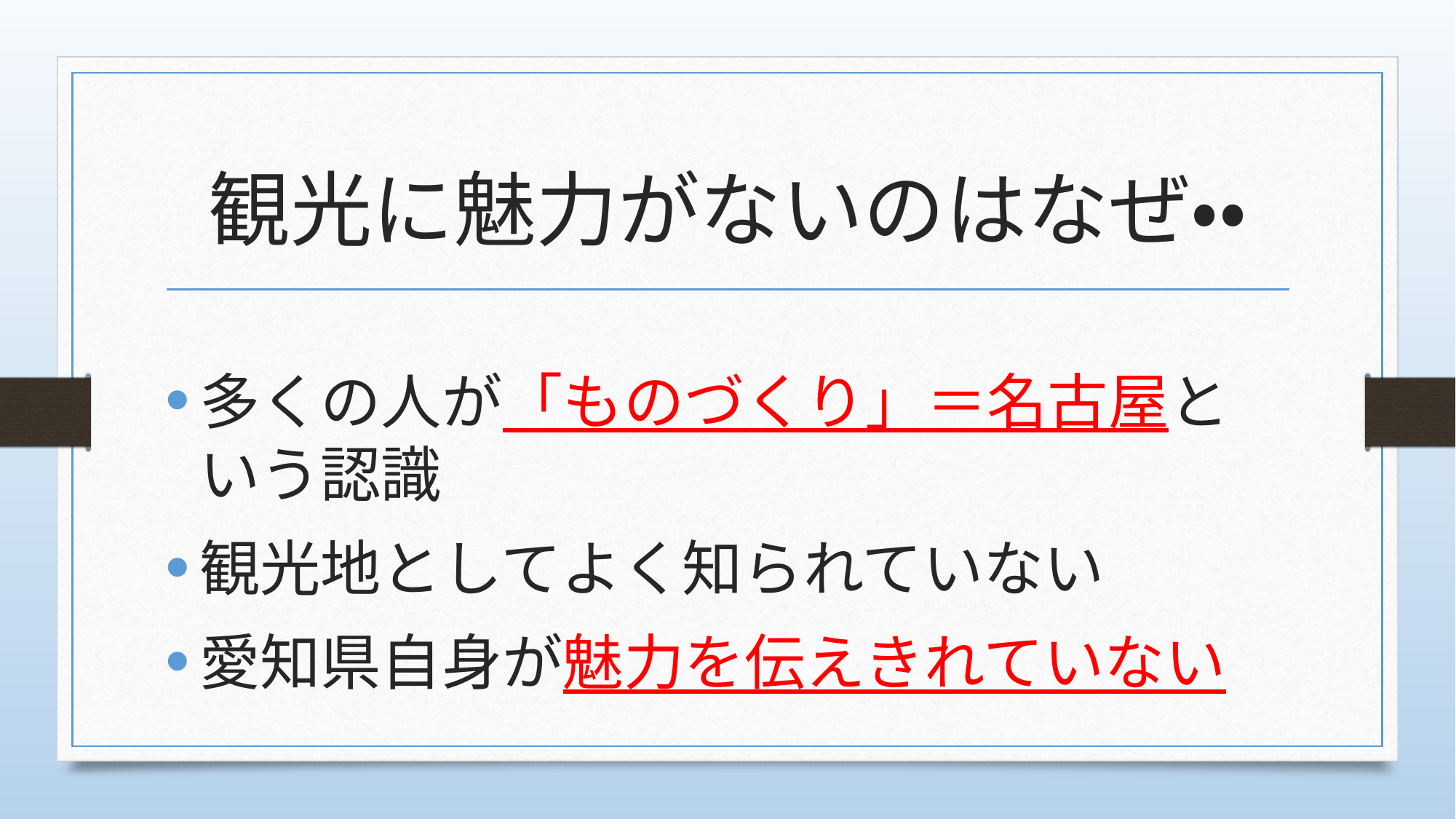

# 観光に魅力がないのはなぜ・・
多くの人が「ものづくり」＝名古屋という認識
観光地としてよく知られていない
愛知県自身が魅力を伝えきれていない